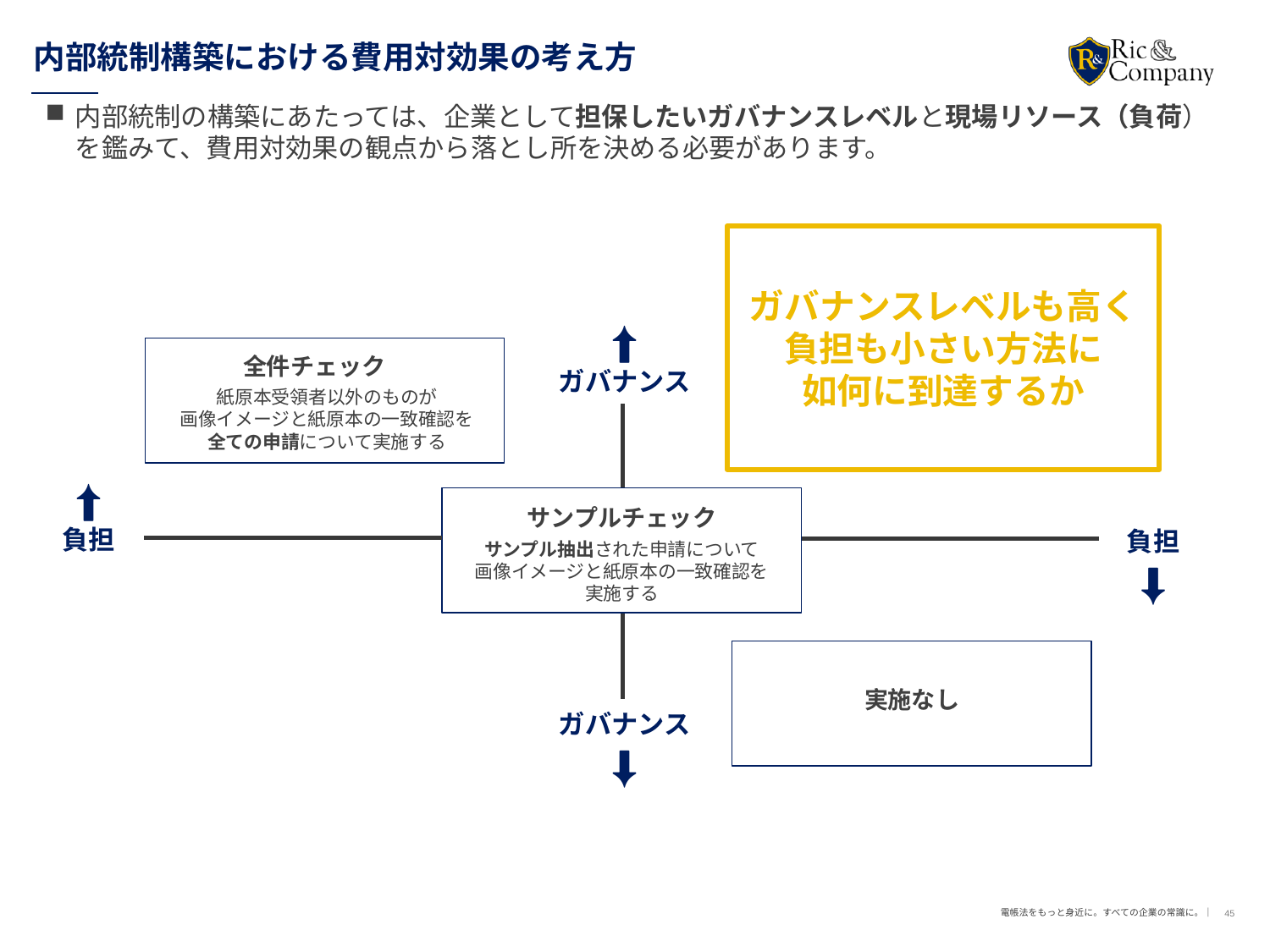

# 内部統制構築における費用対効果の考え方
内部統制の構築にあたっては、企業として担保したいガバナンスレベルと現場リソース（負荷）を鑑みて、費用対効果の観点から落とし所を決める必要があります。
ガバナンスレベルも高く
負担も小さい方法に
如何に到達するか
⬆︎
ガバナンス

全件チェック
紙原本受領者以外のものが
画像イメージと紙原本の一致確認を
全ての申請について実施する
⬆︎
負担

サンプルチェック

負担
⬇︎
サンプル抽出された申請について
画像イメージと紙原本の一致確認を
実施する

実施なし
ガバナンス
⬇︎